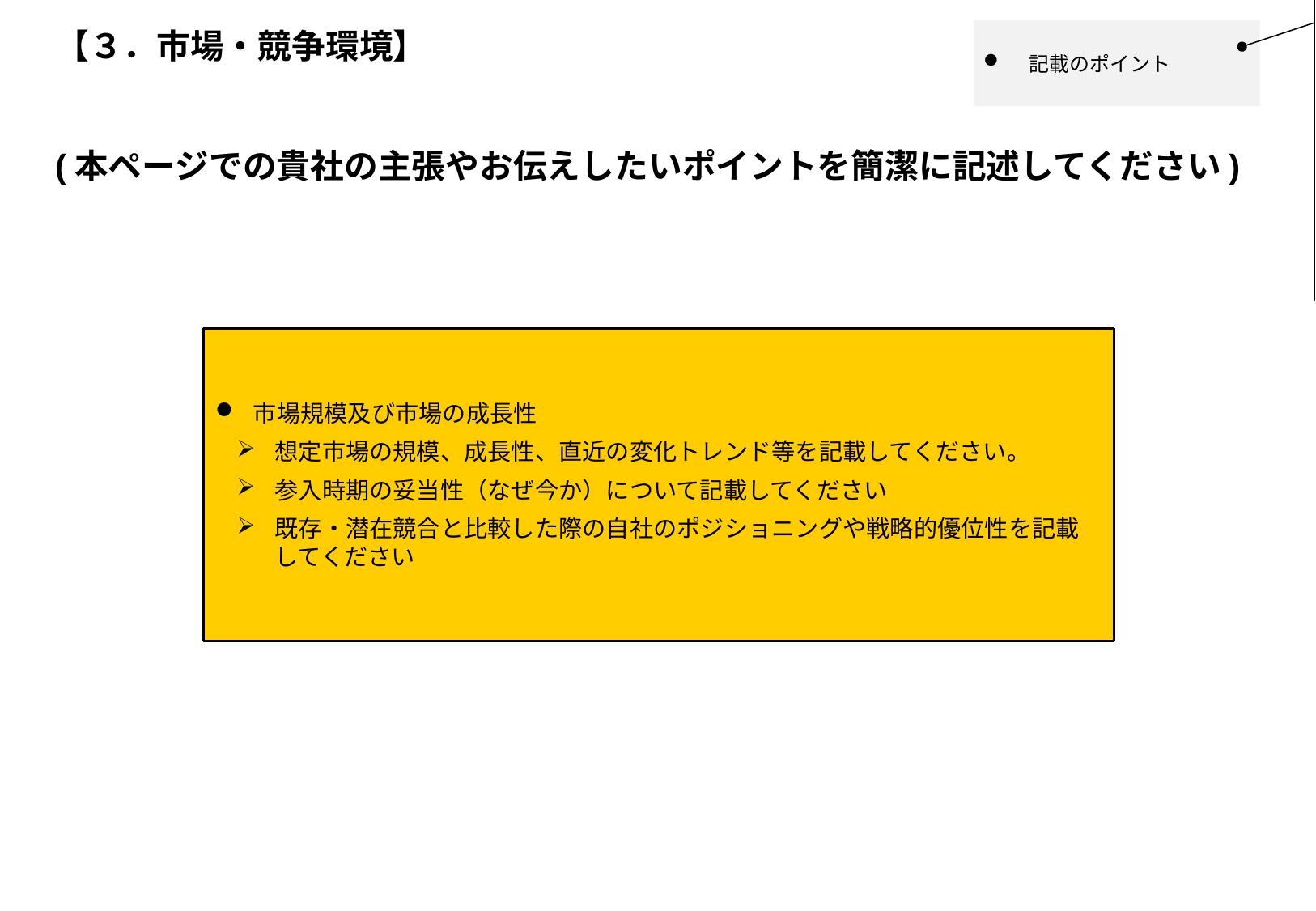

ボディに記載の内容うち、どの項目に該当し得るかを各資料右肩にできる限りお示しください。
（1ページ1項目ずつ作成でも、1ページで複数項目を含めて表現される場合で問題ありません）
※以後のページにかけても同様
# 【３．市場・競争環境】
記載のポイント
(本ページでの貴社の主張やお伝えしたいポイントを簡潔に記述してください)
市場規模及び市場の成長性
想定市場の規模、成長性、直近の変化トレンド等を記載してください。
参入時期の妥当性（なぜ今か）について記載してください
既存・潜在競合と比較した際の自社のポジショニングや戦略的優位性を記載してください